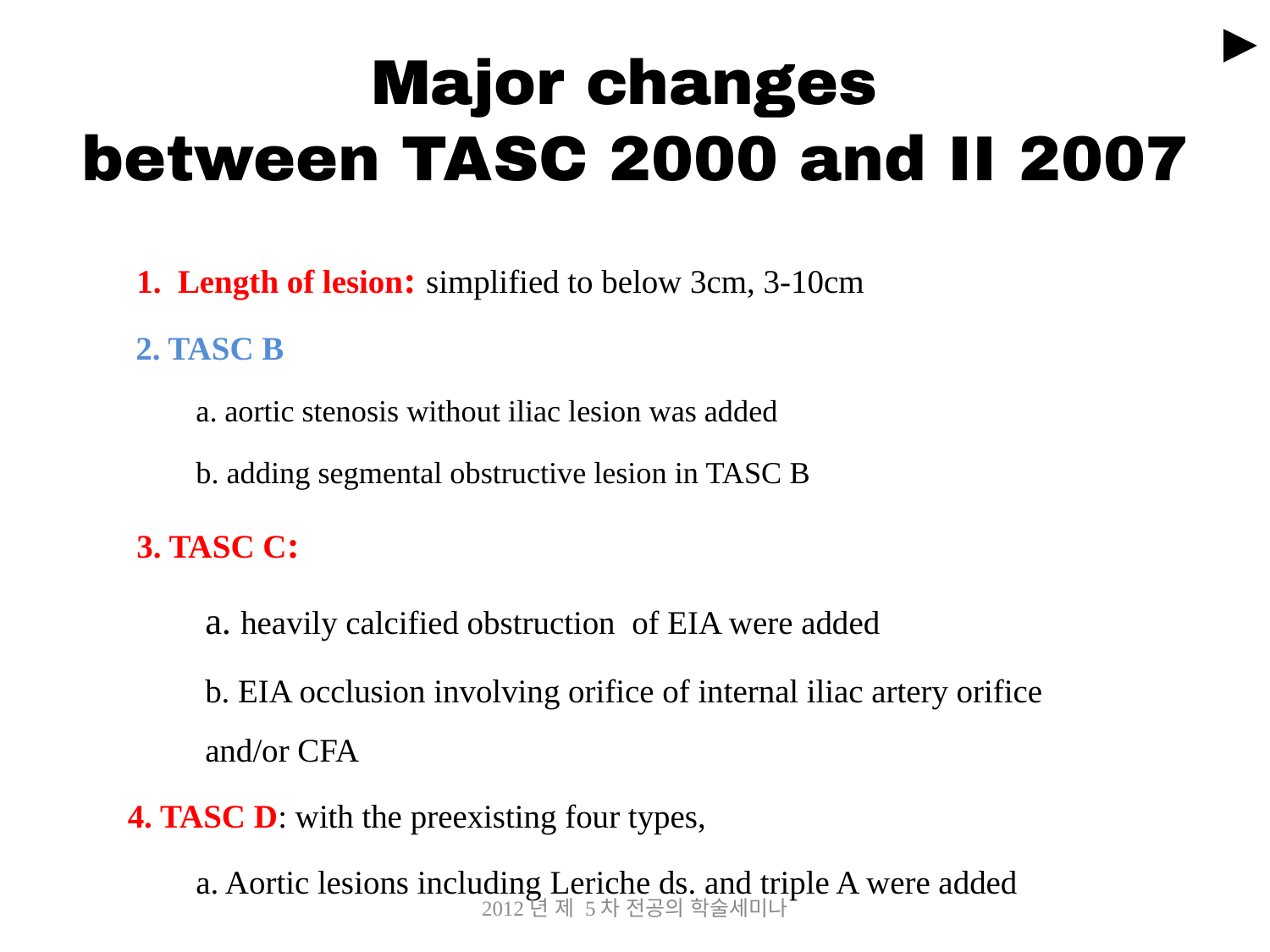

►
# Major changes between TASC 2000 and II 2007
1.  Length of lesion: simplified to below 3cm, 3-10cm
 2. TASC B
  a. aortic stenosis without iliac lesion was added
 	b. adding segmental obstructive lesion in TASC B
3. TASC C:
	a. heavily calcified obstruction  of EIA were added
	b. EIA occlusion involving orifice of internal iliac artery orifice and/or CFA
4. TASC D: with the preexisting four types,
	a. Aortic lesions including Leriche ds. and triple A were added

2012년 제 5차 전공의 학술세미나